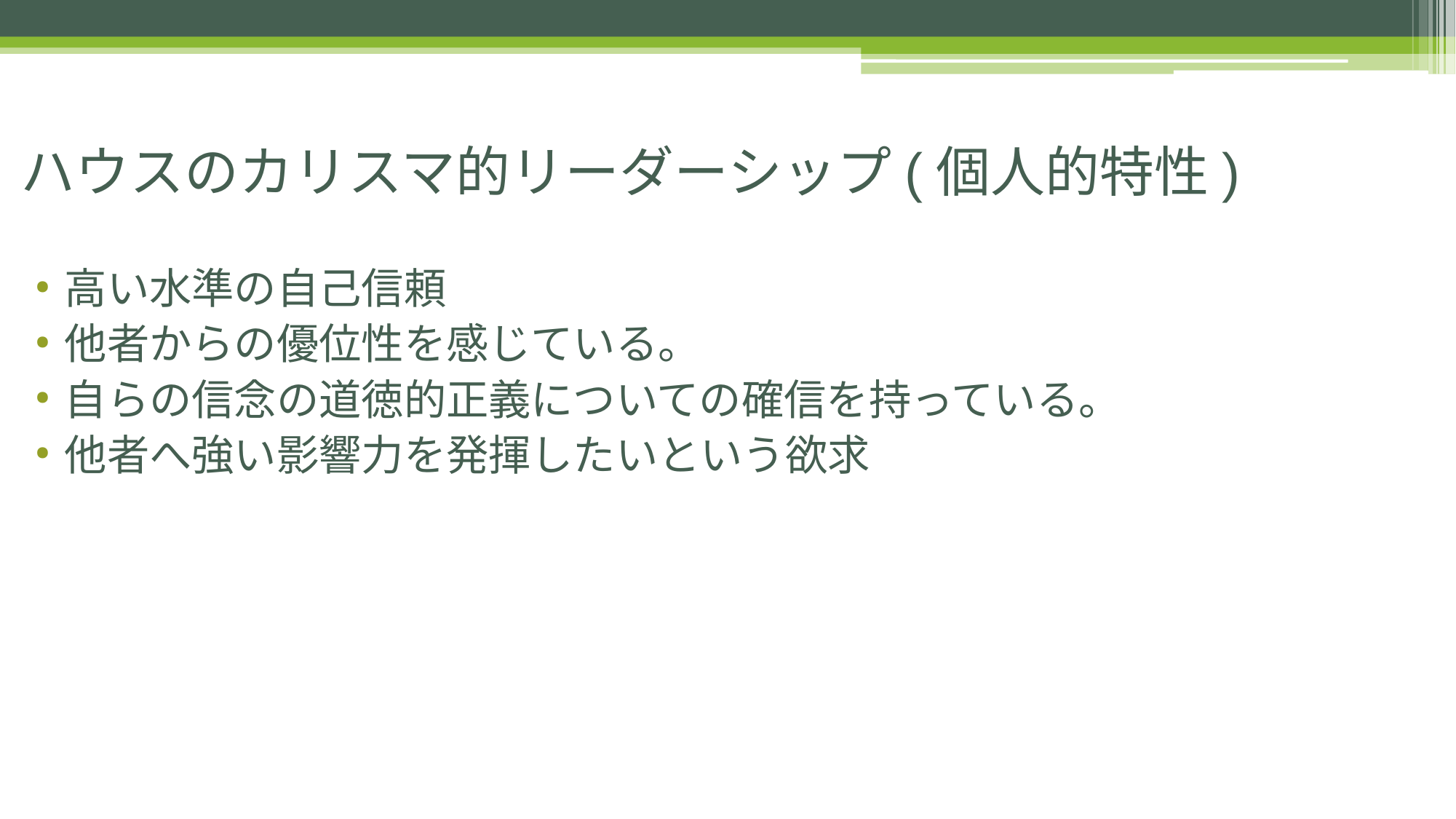

# ハウスのカリスマ的リーダーシップ(個人的特性)
高い水準の自己信頼
他者からの優位性を感じている。
自らの信念の道徳的正義についての確信を持っている。
他者へ強い影響力を発揮したいという欲求